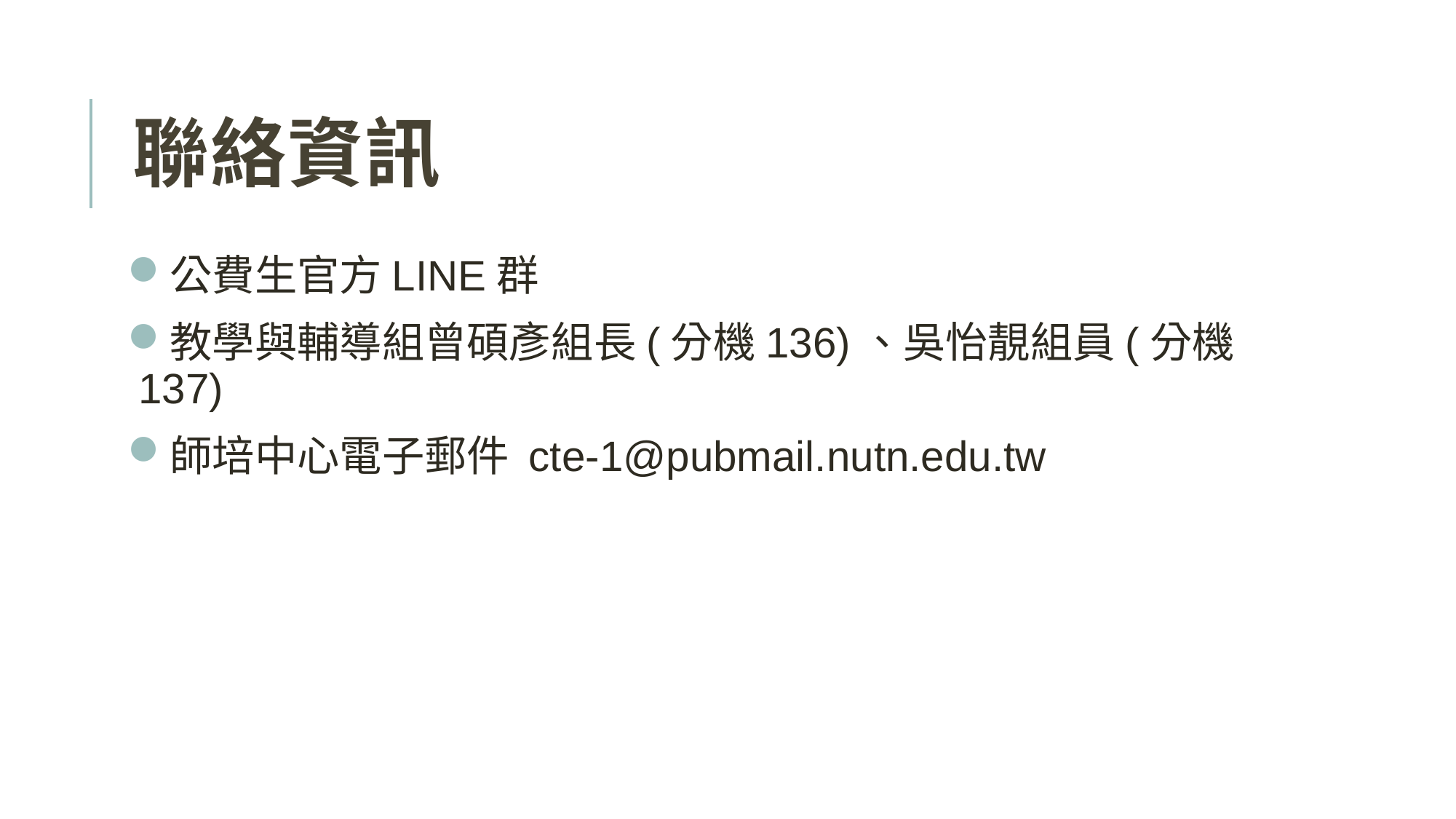

# 聯絡資訊
公費生官方LINE群
教學與輔導組曾碩彥組長(分機136)、吳怡靚組員(分機137)
師培中心電子郵件 cte-1@pubmail.nutn.edu.tw